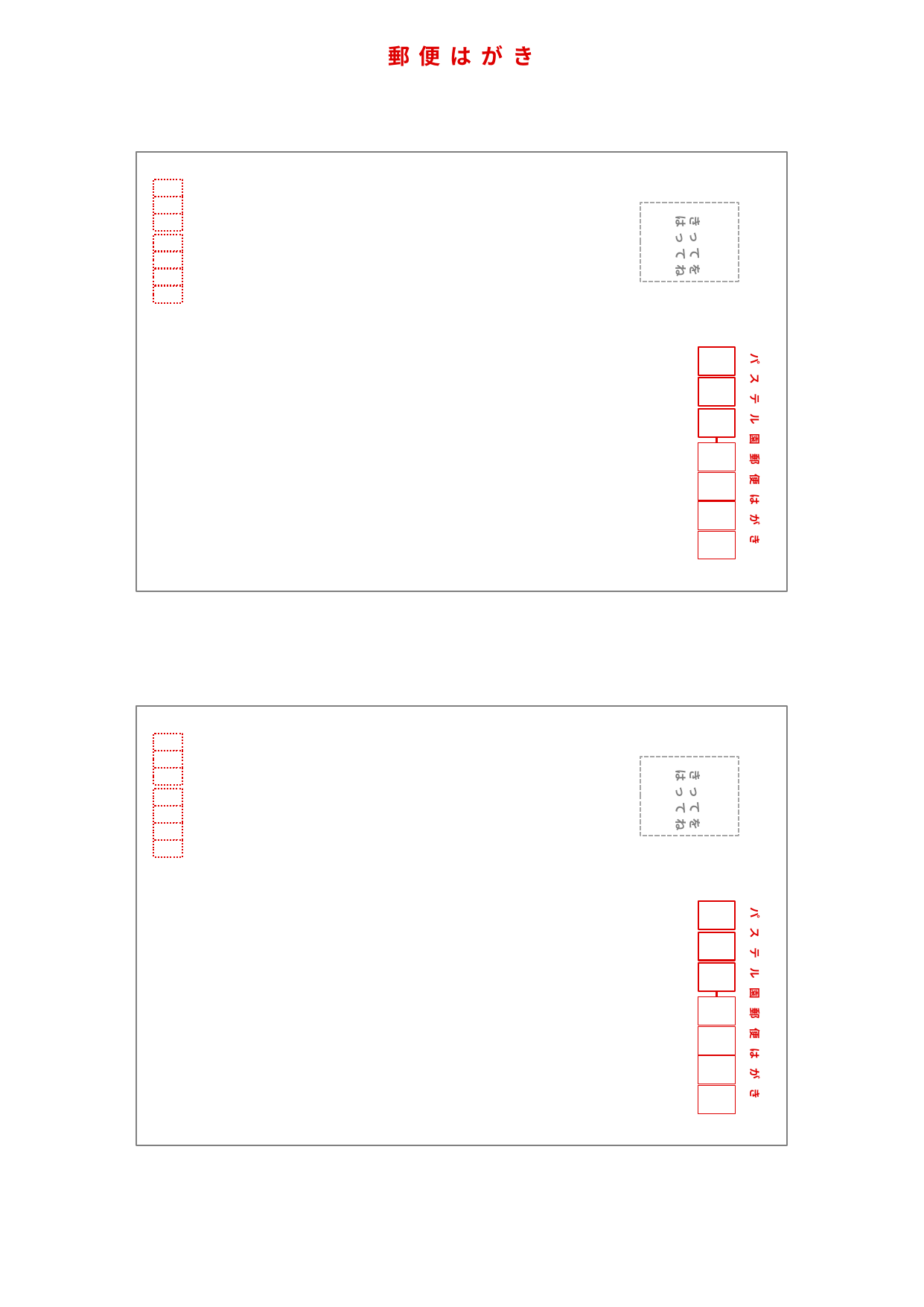

郵便はがき

きってを
はってね

パステル園郵便はがき

きってを
はってね

パステル園郵便はがき